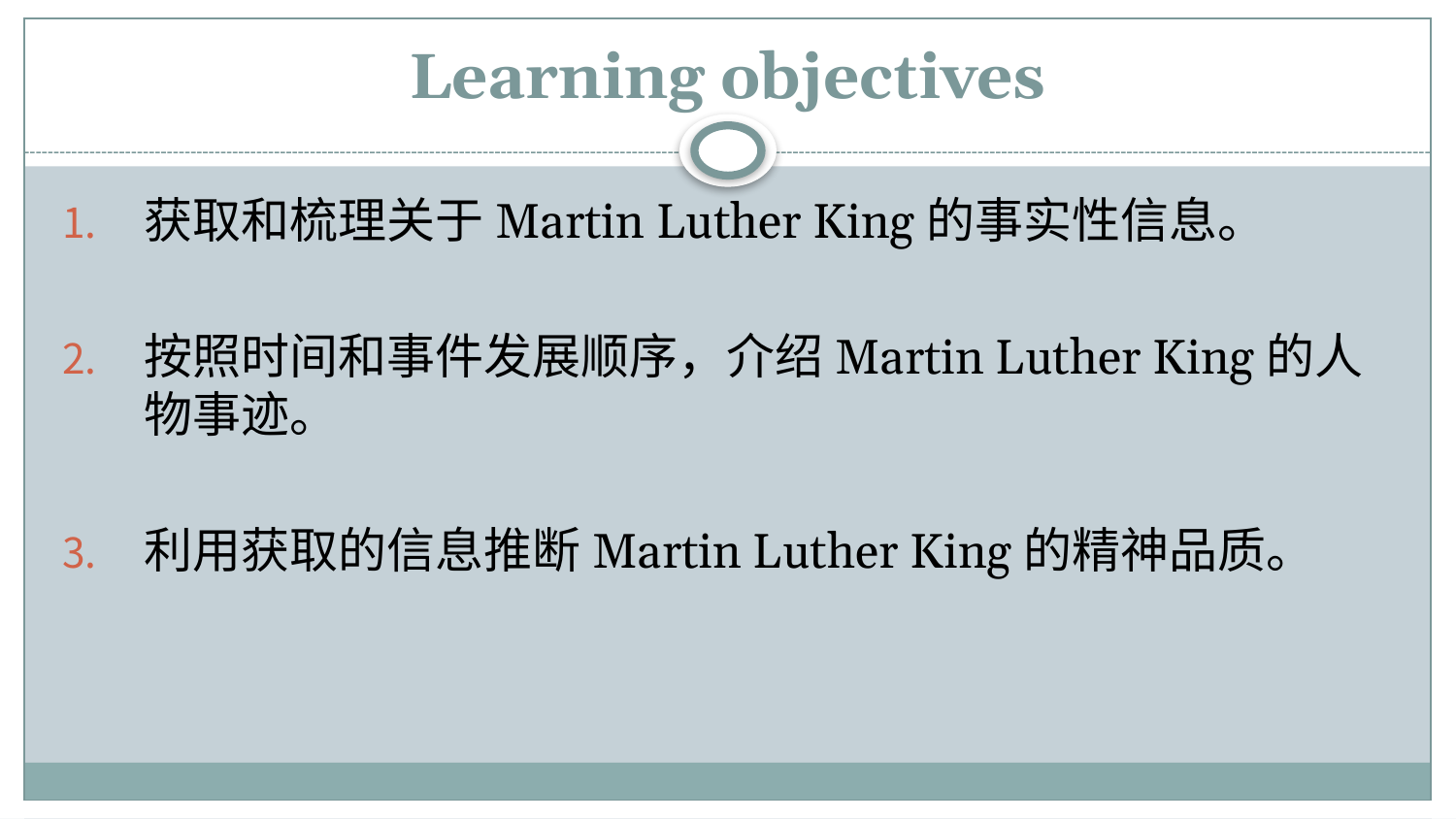

# Learning objectives
获取和梳理关于Martin Luther King的事实性信息。

按照时间和事件发展顺序，介绍Martin Luther King的人物事迹。

利用获取的信息推断Martin Luther King的精神品质。